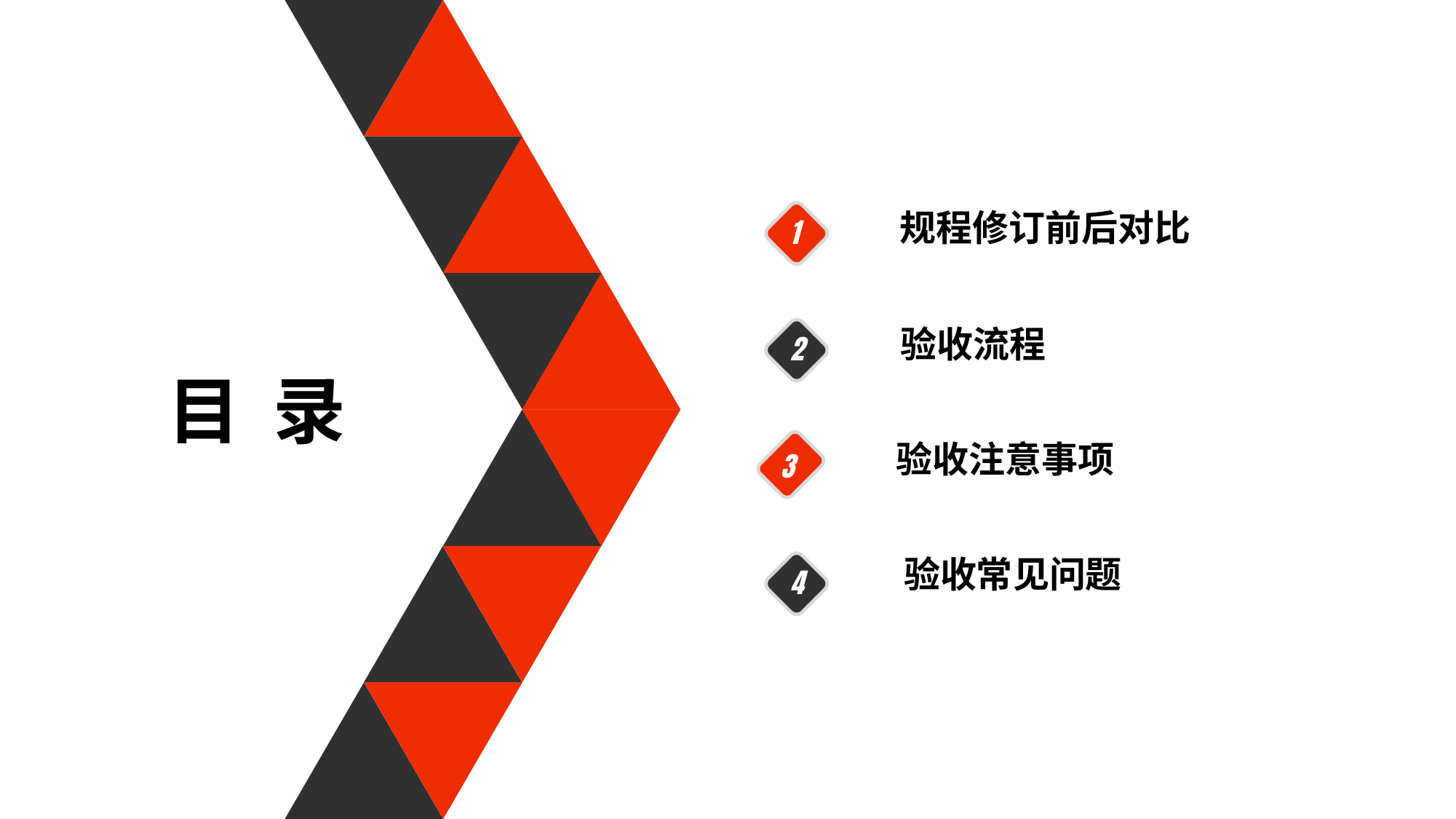

1
规程修订前后对比
验收流程

2
目  录
   验收注意事项

3
验收常见问题

4